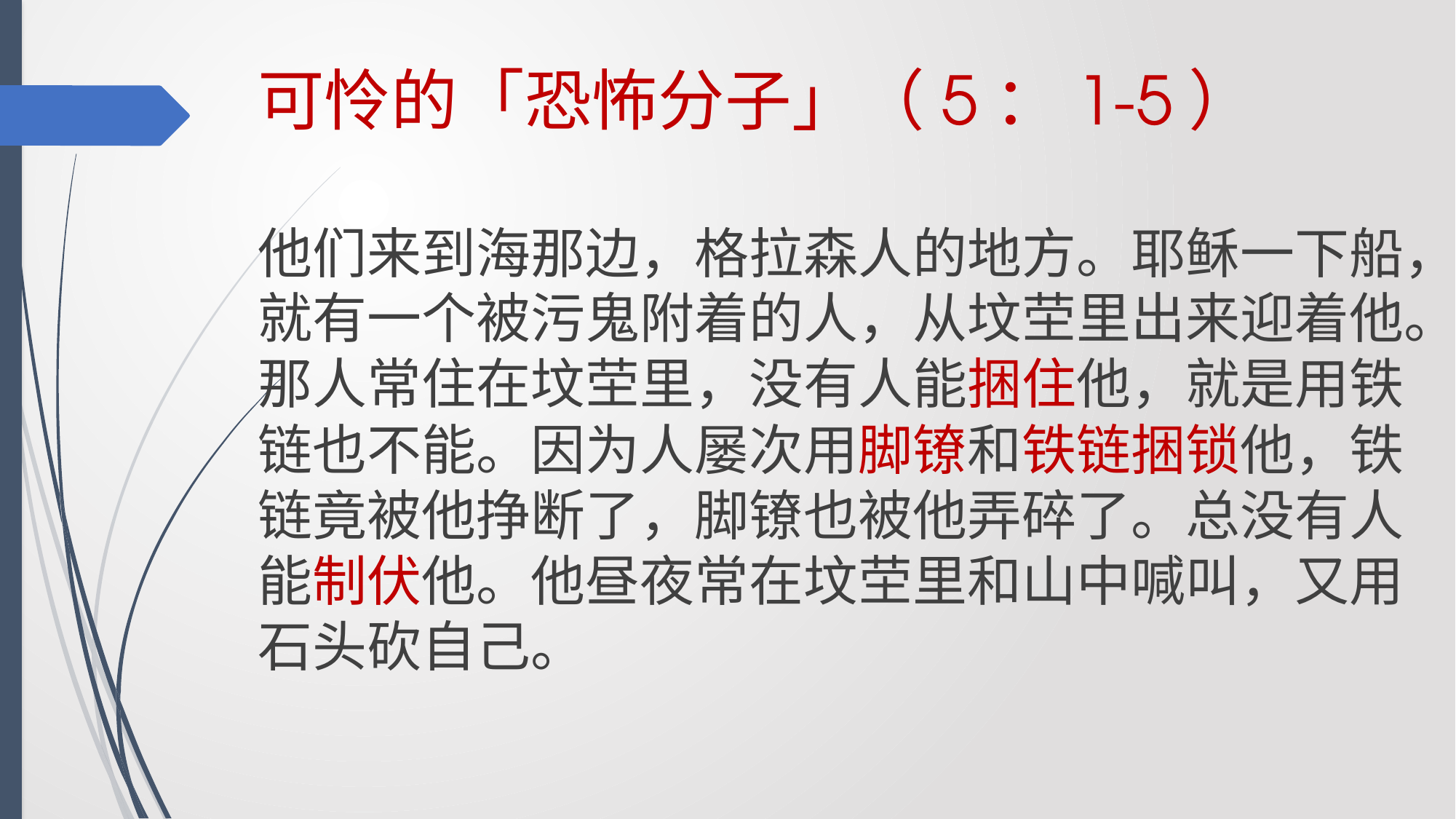

# 可怜的「恐怖分子」（5：1-5）
他们来到海那边，格拉森人的地方。耶稣一下船，就有一个被污鬼附着的人，从坟茔里出来迎着他。那人常住在坟茔里，没有人能捆住他，就是用铁链也不能。因为人屡次用脚镣和铁链捆锁他，铁链竟被他挣断了，脚镣也被他弄碎了。总没有人能制伏他。他昼夜常在坟茔里和山中喊叫，又用石头砍自己。